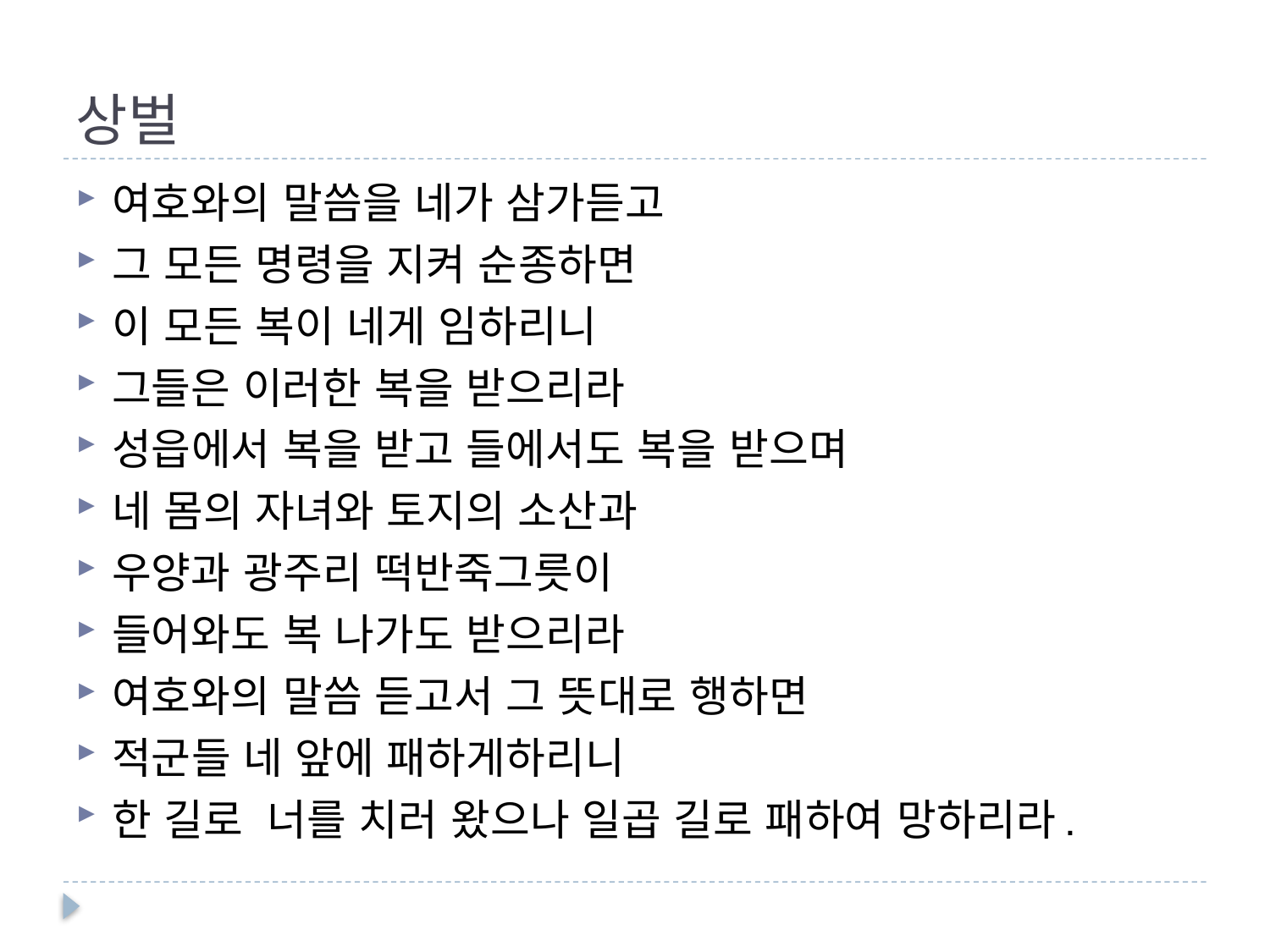

# 상벌
여호와의 말씀을 네가 삼가듣고
그 모든 명령을 지켜 순종하면
이 모든 복이 네게 임하리니
그들은 이러한 복을 받으리라
성읍에서 복을 받고 들에서도 복을 받으며
네 몸의 자녀와 토지의 소산과
우양과 광주리 떡반죽그릇이
들어와도 복 나가도 받으리라
여호와의 말씀 듣고서 그 뜻대로 행하면
적군들 네 앞에 패하게하리니
한 길로  너를 치러 왔으나 일곱 길로 패하여 망하리라.